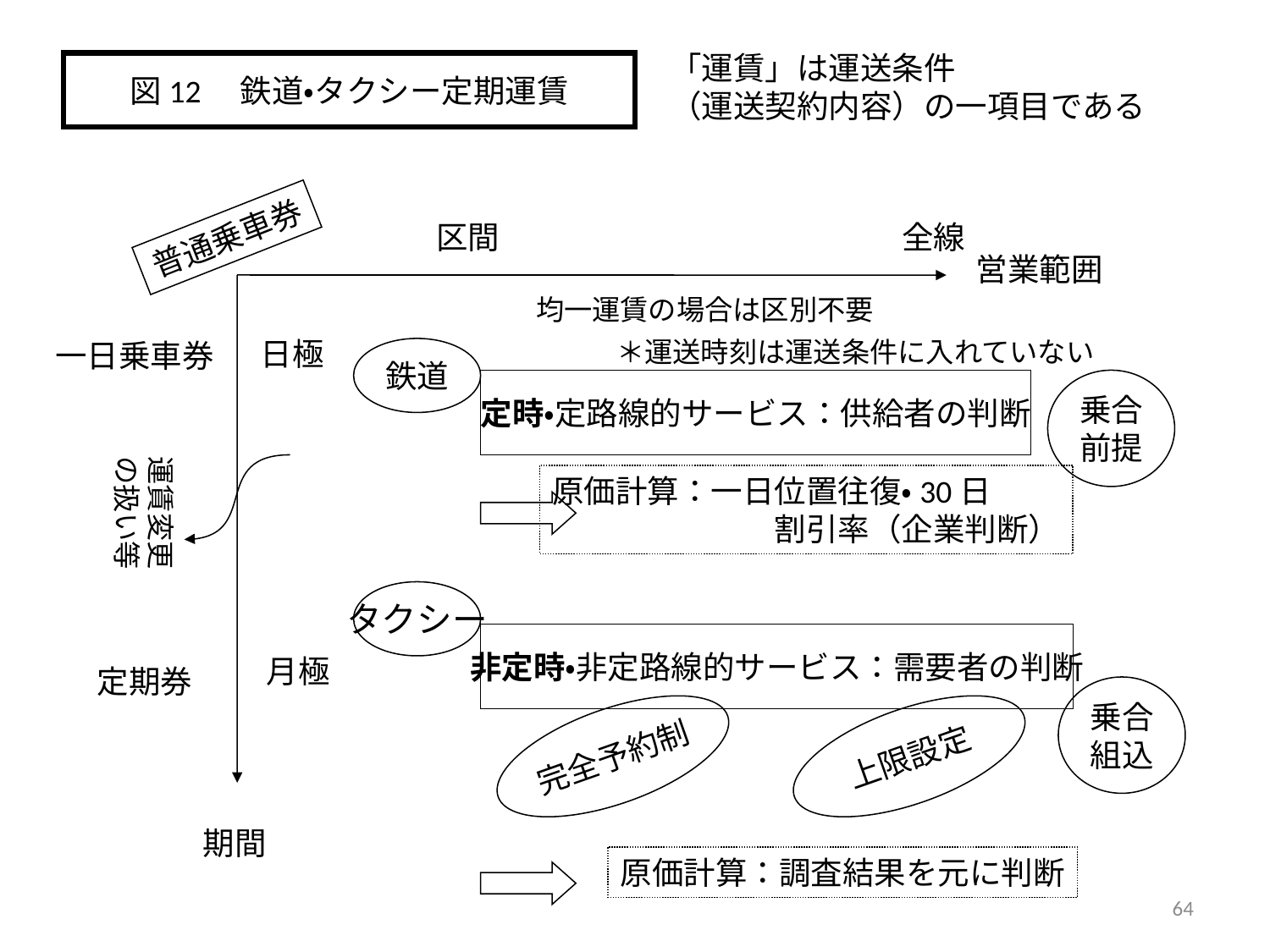

「運賃」は運送条件
（運送契約内容）の一項目である
図12　鉄道・タクシー定期運賃
普通乗車券
区間
全線
営業範囲

均一運賃の場合は区別不要
日極
＊運送時刻は運送条件に入れていない
一日乗車券
鉄道
定時・定路線的サービス：供給者の判断
乗合
前提
運賃変更
の扱い等
原価計算：一日位置往復・30日
　　　　　　　割引率（企業判断）

タクシー
非定時・非定路線的サービス：需要者の判断
月極
定期券
乗合
組込
完全予約制
上限設定
期間
原価計算：調査結果を元に判断

64